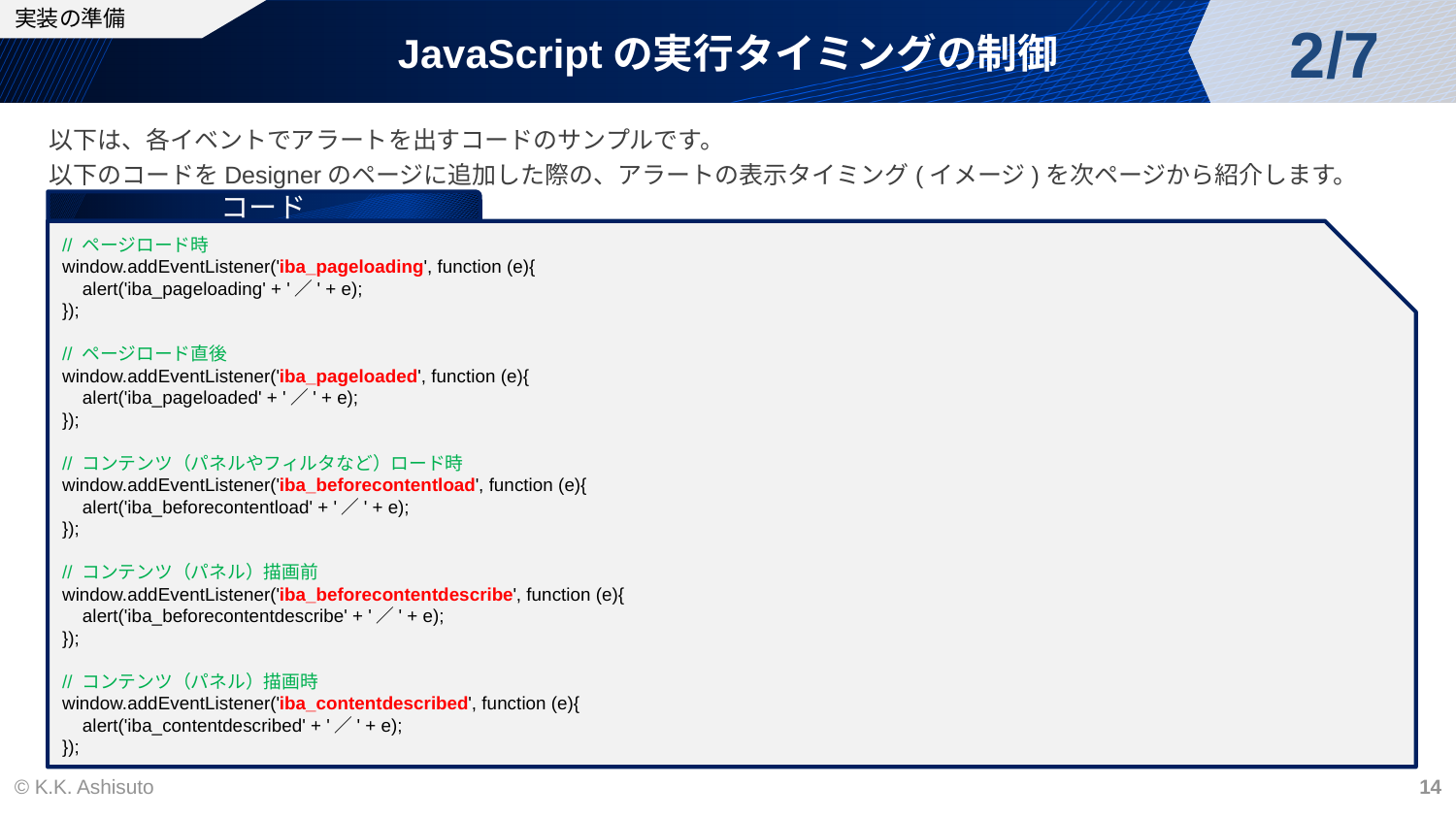

実装の準備

2/7
JavaScriptの実行タイミングの制御
以下は、各イベントでアラートを出すコードのサンプルです。
以下のコードをDesignerのページに追加した際の、アラートの表示タイミング(イメージ)を次ページから紹介します。
コード

// ページロード時
window.addEventListener('iba_pageloading', function (e){
    alert('iba_pageloading' + '／' + e);
});

// ページロード直後
window.addEventListener('iba_pageloaded', function (e){
    alert('iba_pageloaded' + '／' + e);
});

// コンテンツ（パネルやフィルタなど）ロード時
window.addEventListener('iba_beforecontentload', function (e){
    alert('iba_beforecontentload' + '／' + e);
});

// コンテンツ（パネル）描画前
window.addEventListener('iba_beforecontentdescribe', function (e){
    alert('iba_beforecontentdescribe' + '／' + e);
});

// コンテンツ（パネル）描画時
window.addEventListener('iba_contentdescribed', function (e){
    alert('iba_contentdescribed' + '／' + e);
});
© K.K. Ashisuto
14